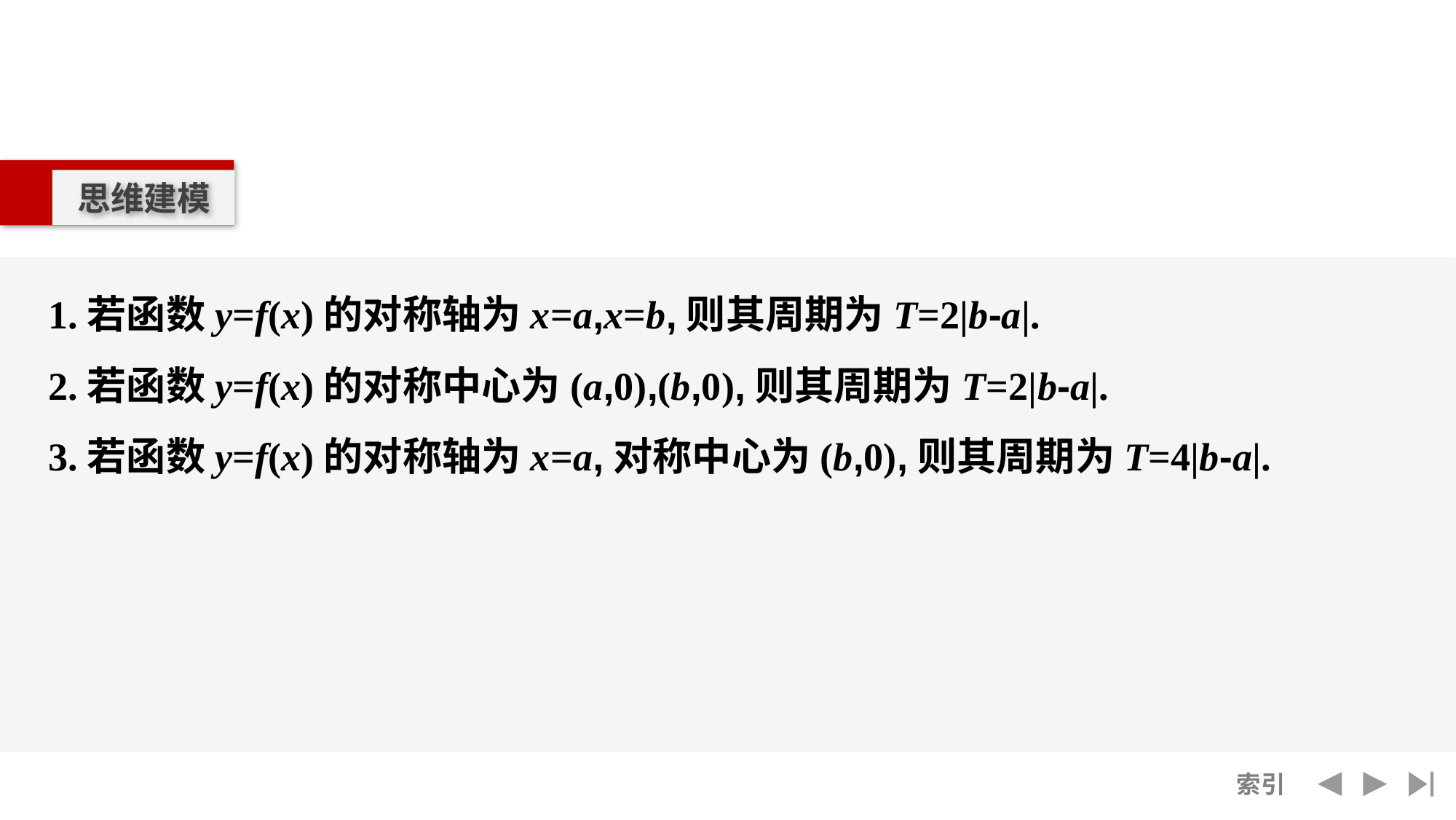

思维建模

1.若函数y=f(x)的对称轴为x=a,x=b,则其周期为T=2|b-a|.
2.若函数y=f(x)的对称中心为(a,0),(b,0),则其周期为T=2|b-a|.
3.若函数y=f(x)的对称轴为x=a,对称中心为(b,0),则其周期为T=4|b-a|.